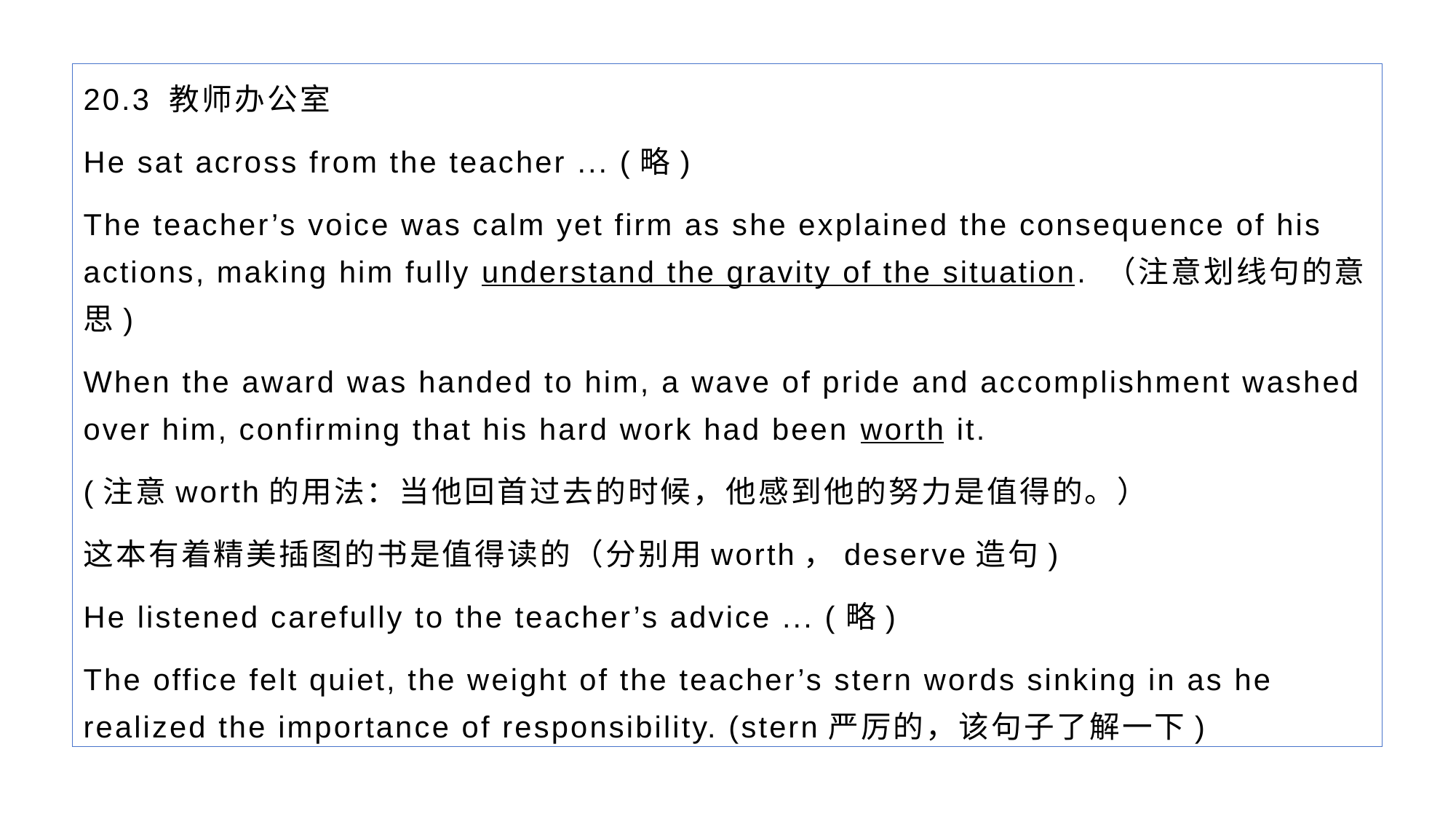

20.3 教师办公室
He sat across from the teacher ... (略)
The teacher’s voice was calm yet firm as she explained the consequence of his actions, making him fully understand the gravity of the situation. （注意划线句的意思)
When the award was handed to him, a wave of pride and accomplishment washed over him, confirming that his hard work had been worth it.
(注意worth的用法：当他回首过去的时候，他感到他的努力是值得的。）
这本有着精美插图的书是值得读的（分别用worth，deserve造句)
He listened carefully to the teacher’s advice ... (略)
The office felt quiet, the weight of the teacher’s stern words sinking in as he realized the importance of responsibility. (stern严厉的，该句子了解一下)